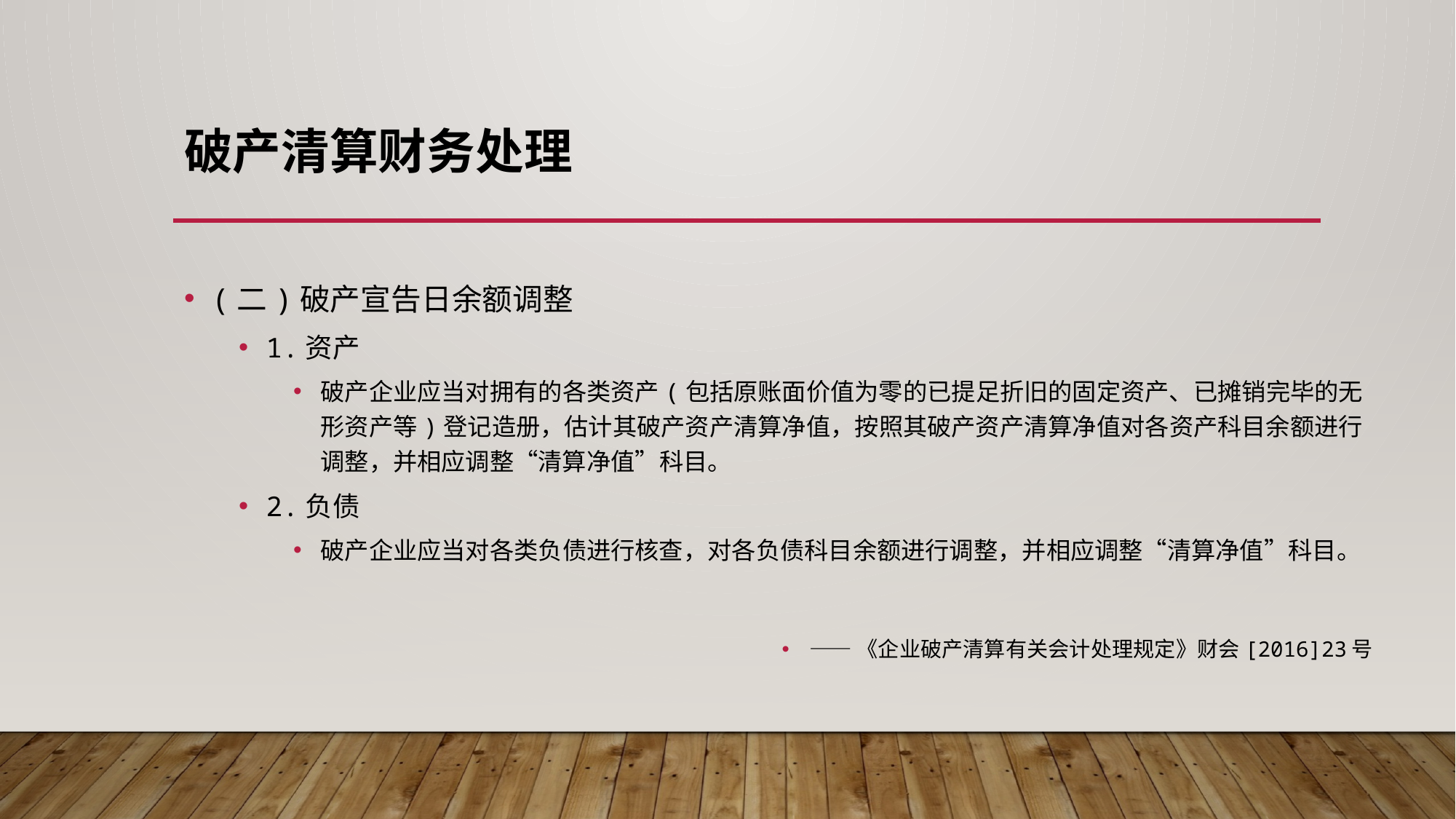

# 破产清算财务处理
(二)破产宣告日余额调整
1.资产
破产企业应当对拥有的各类资产(包括原账面价值为零的已提足折旧的固定资产、已摊销完毕的无形资产等)登记造册，估计其破产资产清算净值，按照其破产资产清算净值对各资产科目余额进行调整，并相应调整“清算净值”科目。
2.负债
破产企业应当对各类负债进行核查，对各负债科目余额进行调整，并相应调整“清算净值”科目。

——《企业破产清算有关会计处理规定》财会[2016]23号